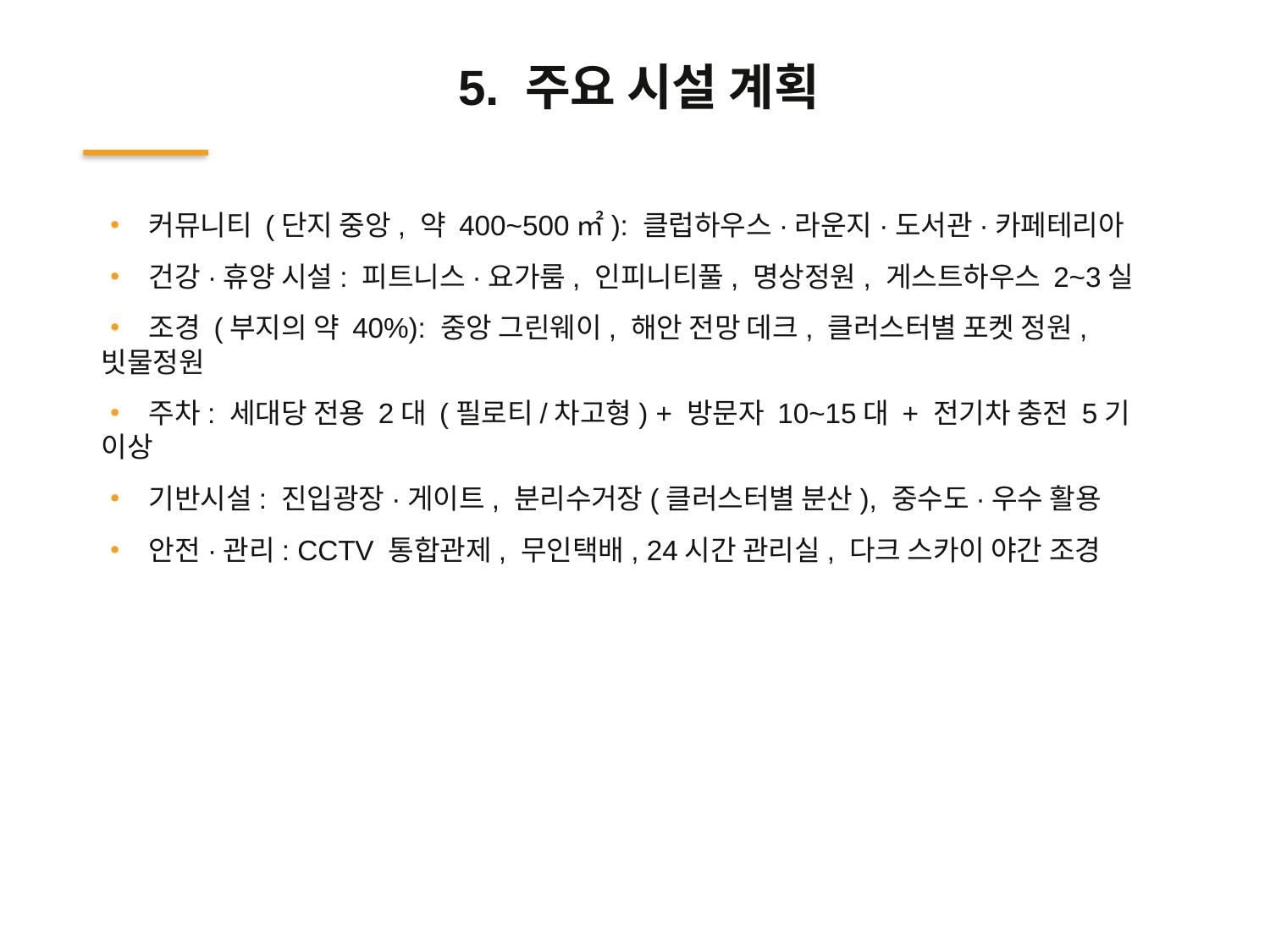

5. 주요 시설 계획

•  커뮤니티 (단지 중앙, 약 400~500㎡): 클럽하우스·라운지·도서관·카페테리아
•  건강·휴양 시설: 피트니스·요가룸, 인피니티풀, 명상정원, 게스트하우스 2~3실
•  조경 (부지의 약 40%): 중앙 그린웨이, 해안 전망 데크, 클러스터별 포켓 정원, 빗물정원
•  주차: 세대당 전용 2대 (필로티/차고형) + 방문자 10~15대 + 전기차 충전 5기 이상
•  기반시설: 진입광장·게이트, 분리수거장(클러스터별 분산), 중수도·우수 활용
•  안전·관리: CCTV 통합관제, 무인택배, 24시간 관리실, 다크 스카이 야간 조경